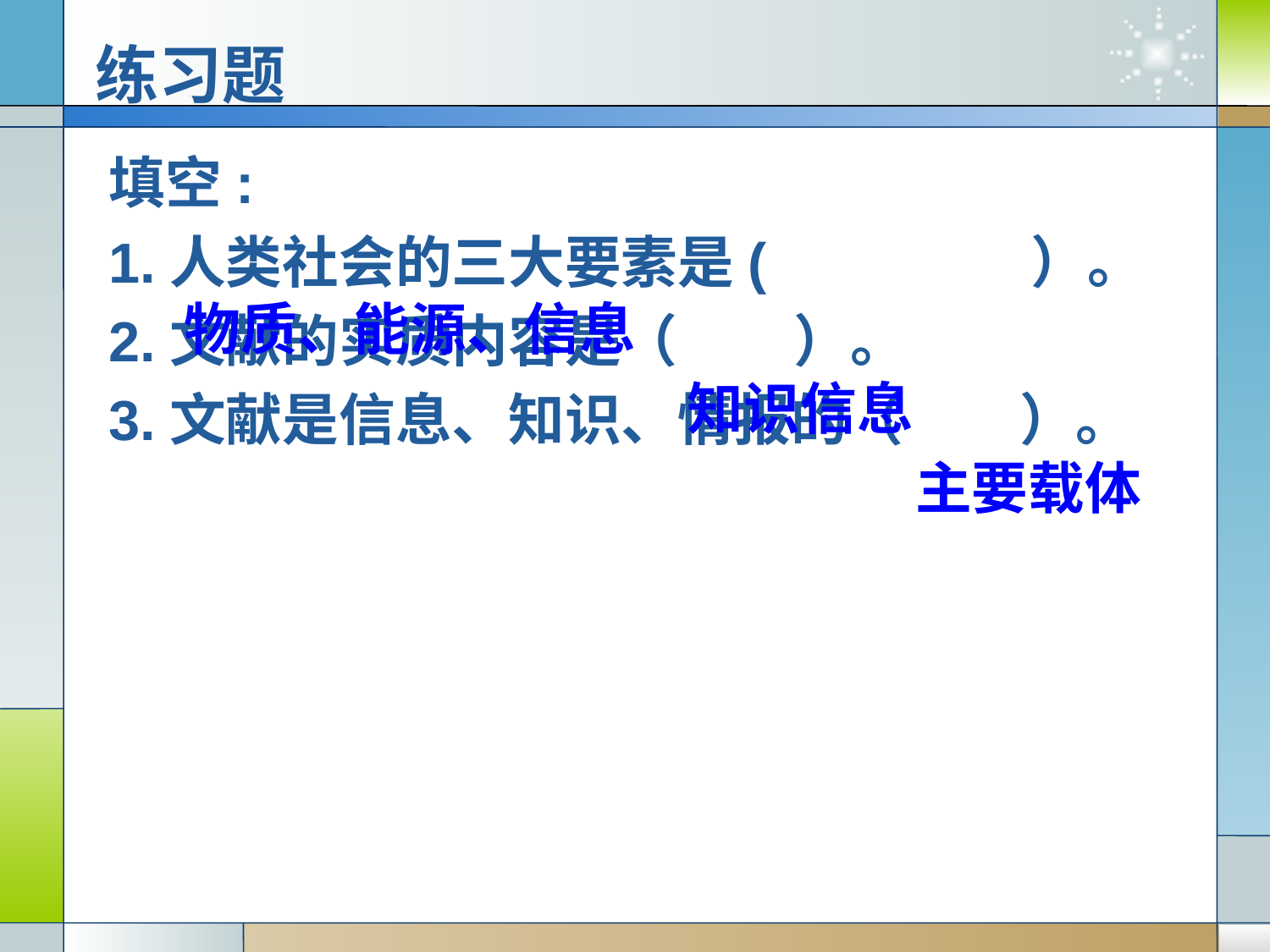

练习题
填空:
1.人类社会的三大要素是(                ）。
2.文献的实质内容是（         ）。
3.文献是信息、知识、情报的（         ）。
物质、能源、信息
知识信息
主要载体